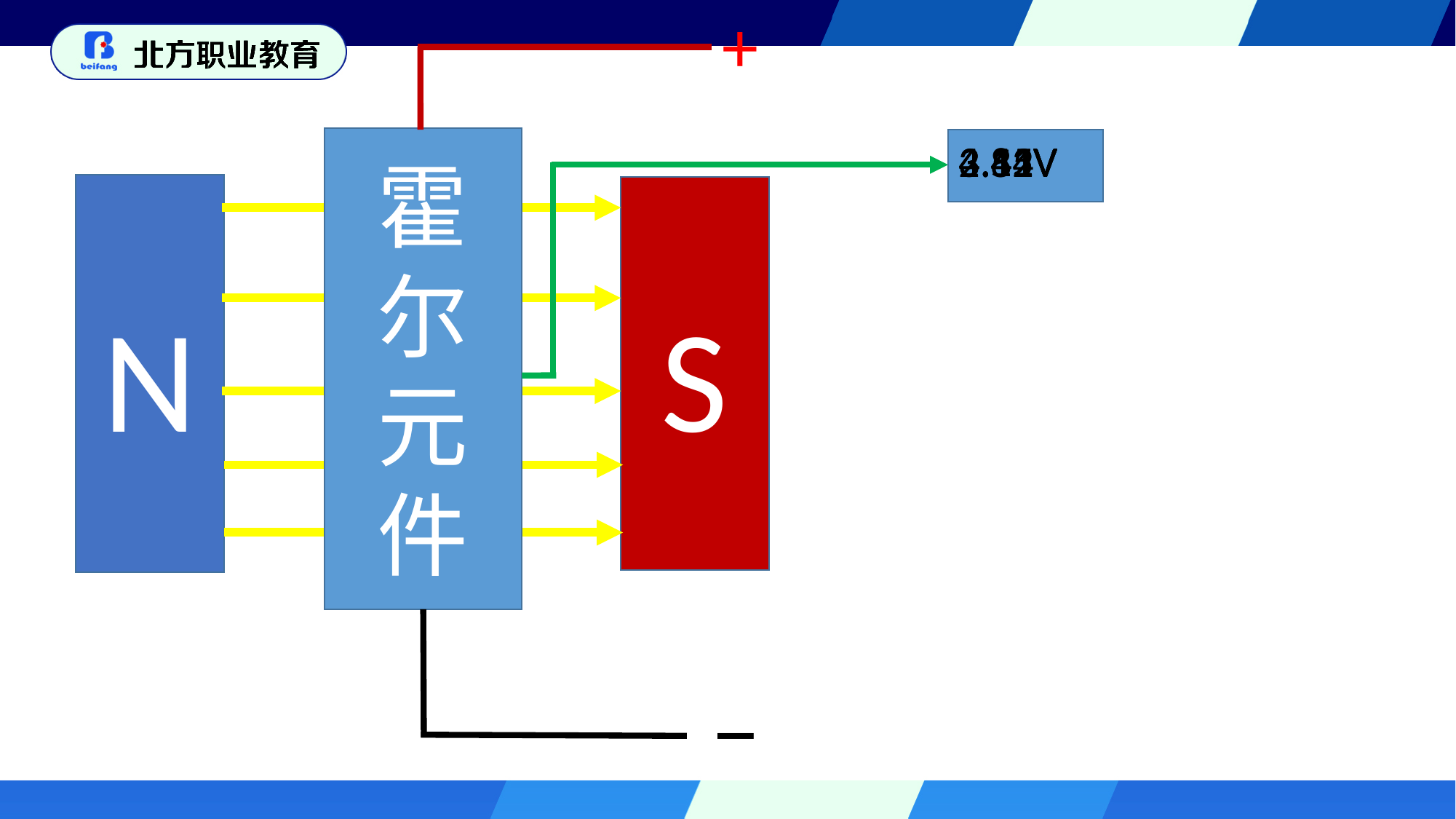

+
霍尔元件
4.45V
4.15V
3.42V
3.11V

3.84V
2.52V
N
S
_